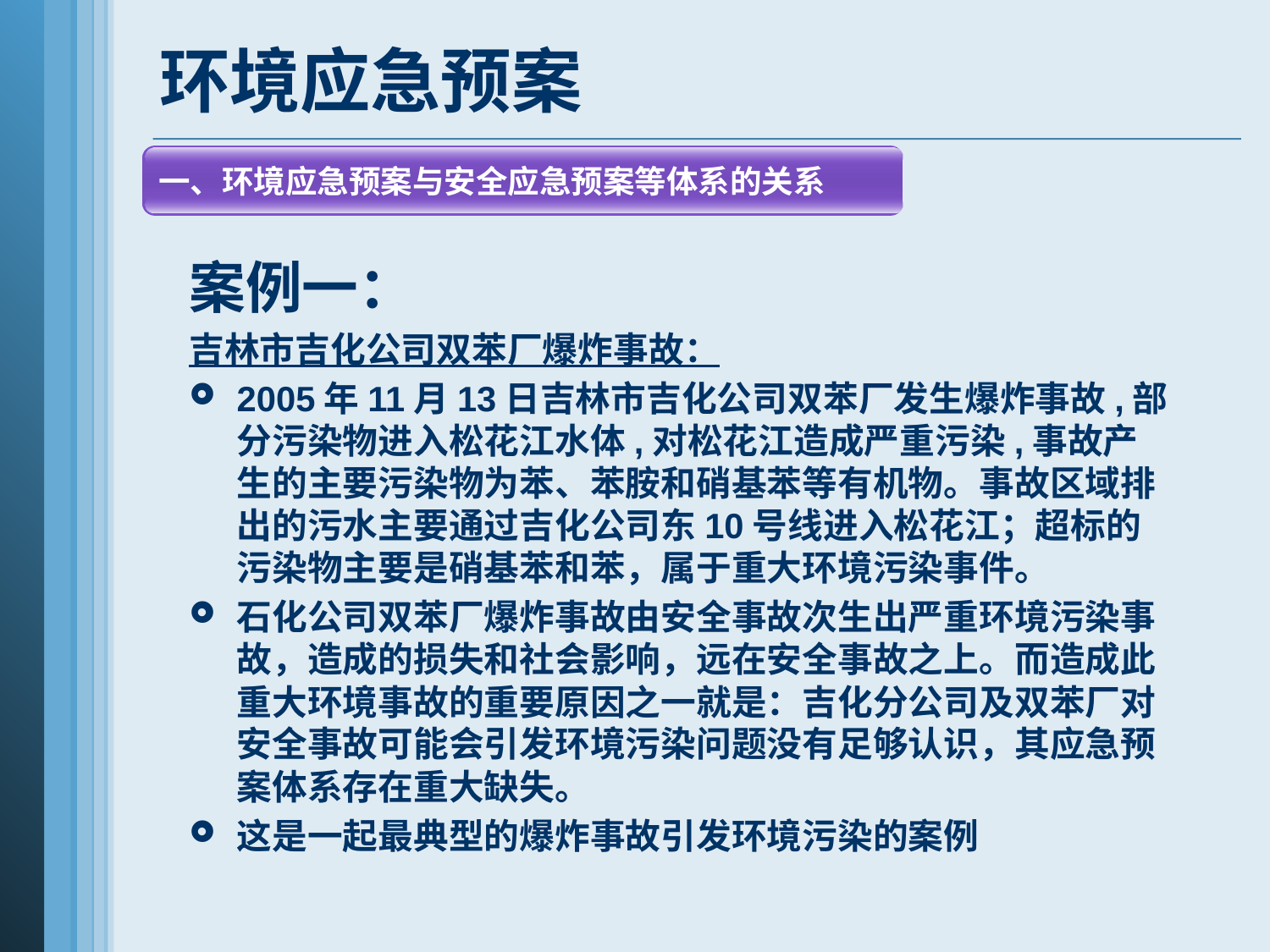

# 环境应急预案
一、环境应急预案与安全应急预案等体系的关系

案例一：
吉林市吉化公司双苯厂爆炸事故：
2005年11月13日吉林市吉化公司双苯厂发生爆炸事故,部分污染物进入松花江水体,对松花江造成严重污染,事故产生的主要污染物为苯、苯胺和硝基苯等有机物。事故区域排出的污水主要通过吉化公司东10号线进入松花江；超标的污染物主要是硝基苯和苯，属于重大环境污染事件。
石化公司双苯厂爆炸事故由安全事故次生出严重环境污染事故，造成的损失和社会影响，远在安全事故之上。而造成此重大环境事故的重要原因之一就是：吉化分公司及双苯厂对安全事故可能会引发环境污染问题没有足够认识，其应急预案体系存在重大缺失。
这是一起最典型的爆炸事故引发环境污染的案例